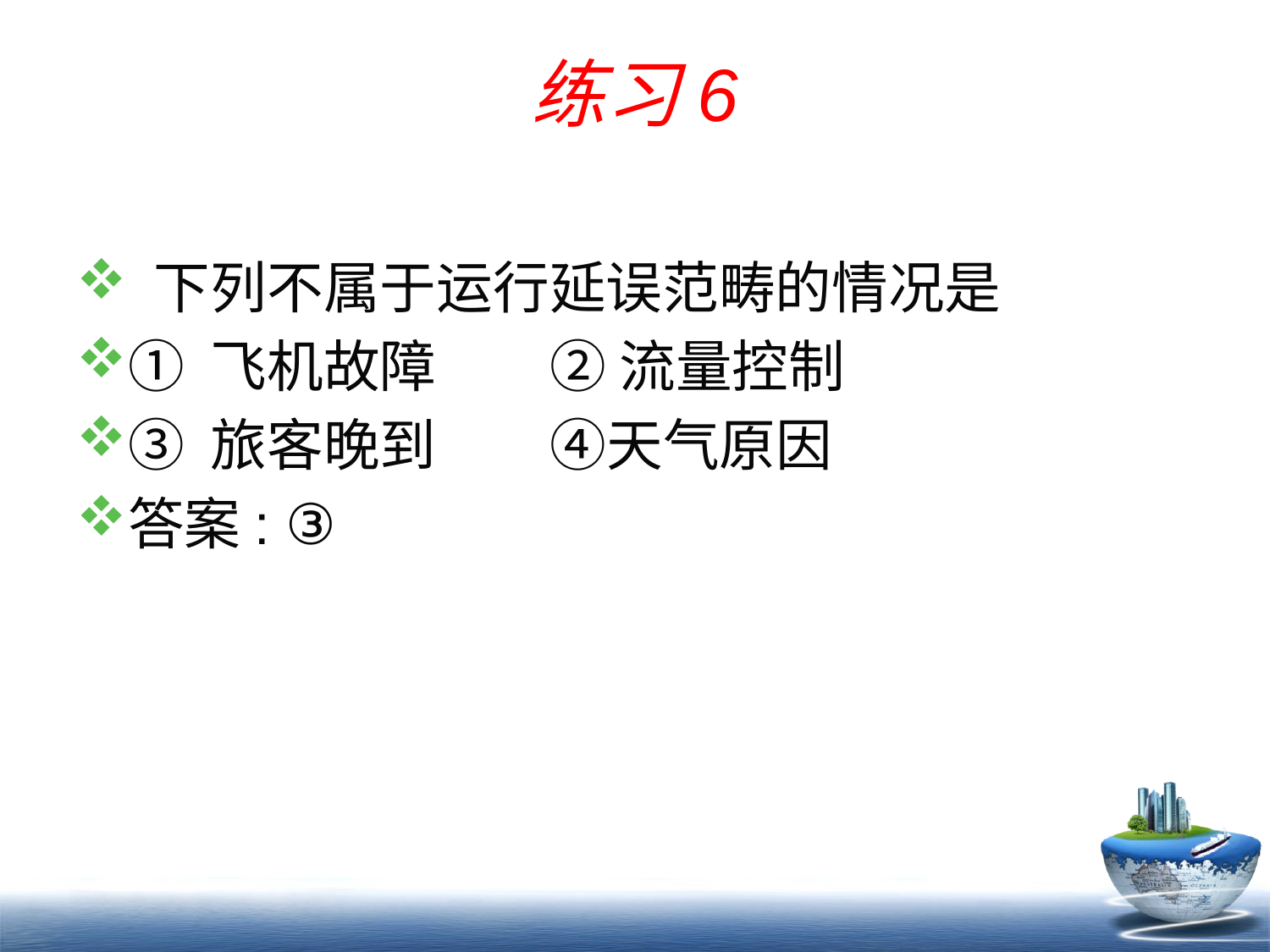

练习6
 下列不属于运行延误范畴的情况是
① 飞机故障         ② 流量控制
③ 旅客晚到         ④天气原因
答案: ③